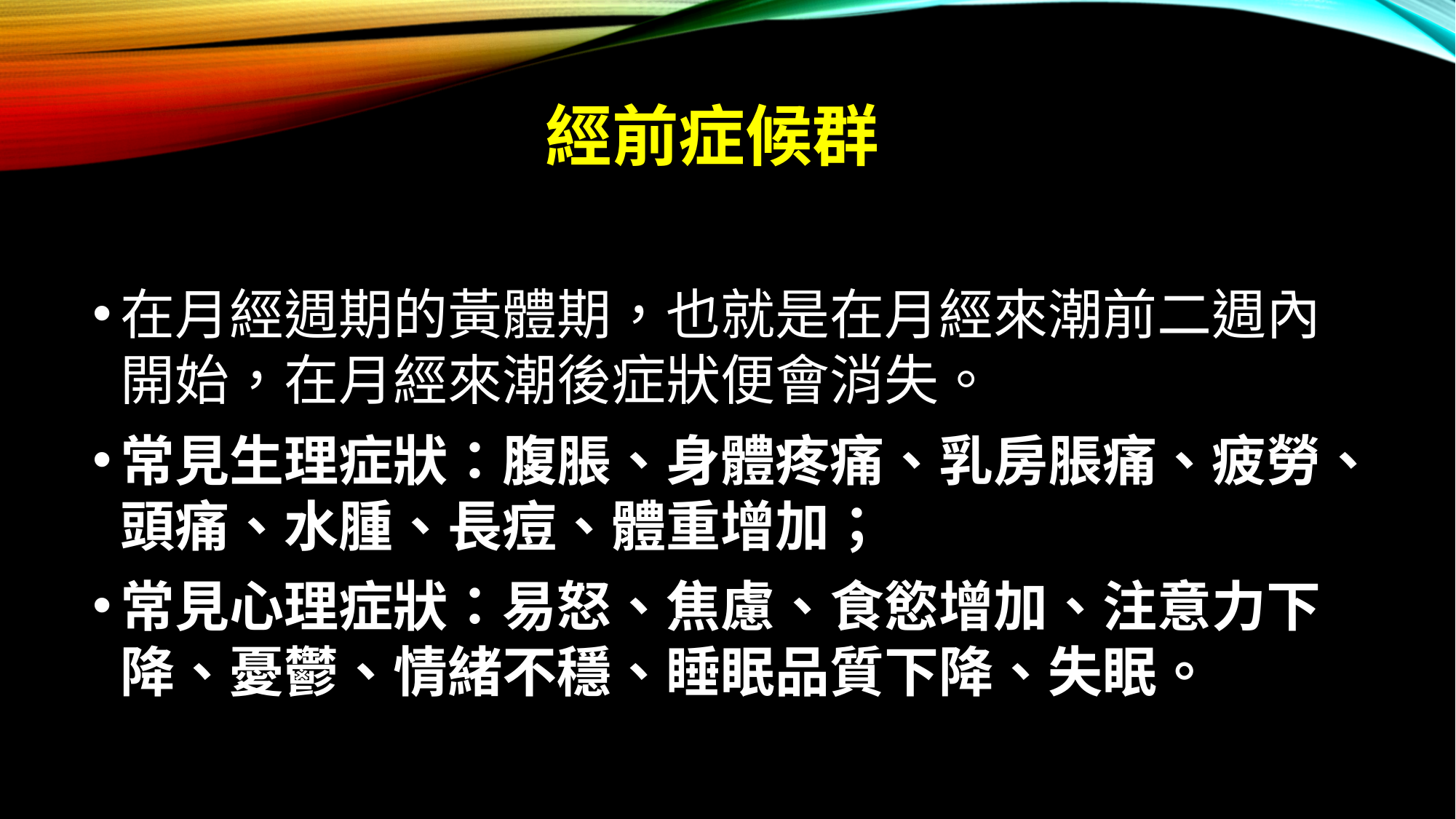

# 經前症候群
在月經週期的黃體期，也就是在月經來潮前二週內開始，在月經來潮後症狀便會消失。
常見生理症狀：腹脹、身體疼痛、乳房脹痛、疲勞、頭痛、水腫、長痘、體重增加；
常見心理症狀：易怒、焦慮、食慾增加、注意力下降、憂鬱、情緒不穩、睡眠品質下降、失眠。